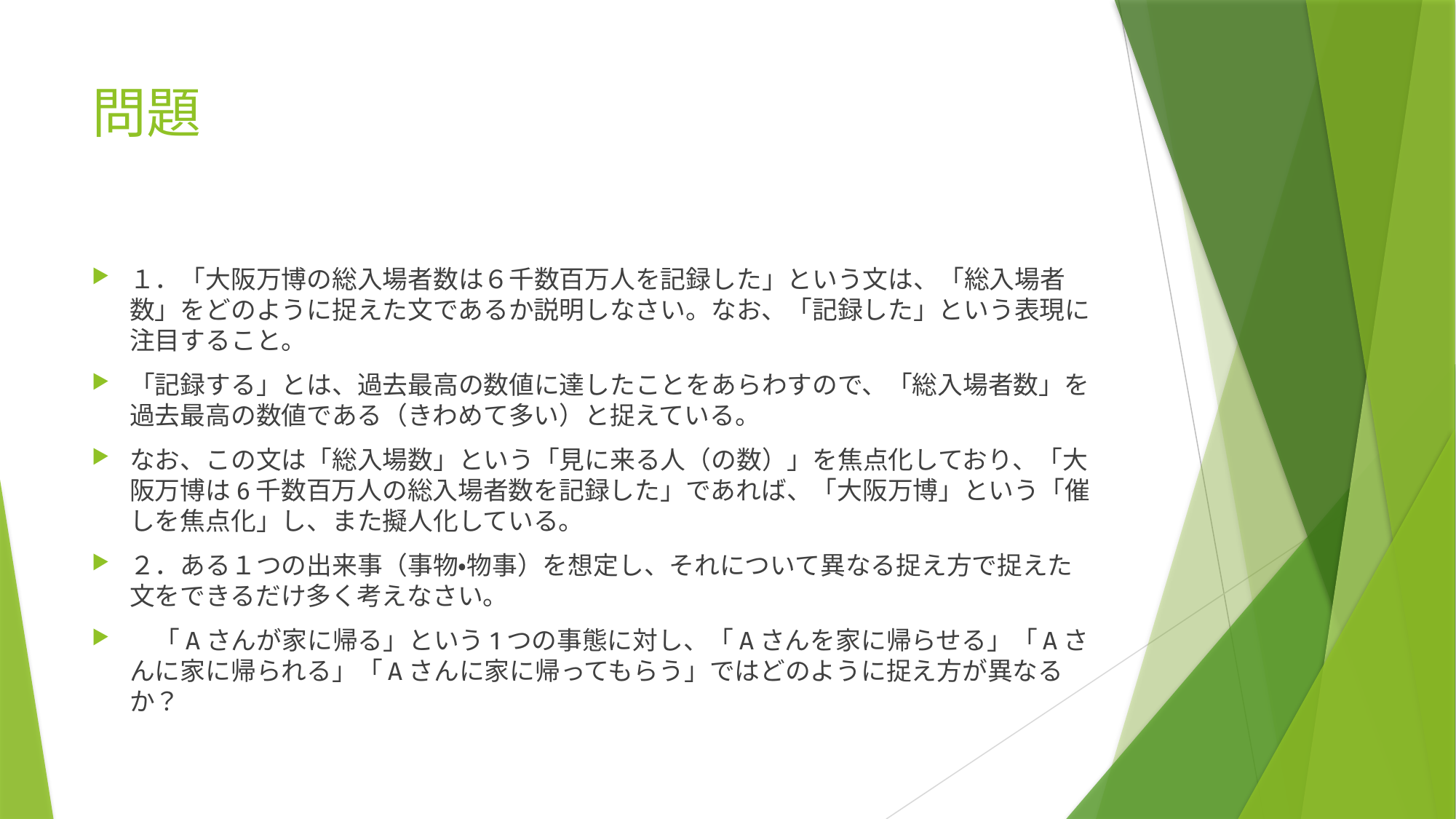

# 問題
１．「大阪万博の総入場者数は６千数百万人を記録した」という文は、「総入場者数」をどのように捉えた文であるか説明しなさい。なお、「記録した」という表現に注目すること。
「記録する」とは、過去最高の数値に達したことをあらわすので、「総入場者数」を過去最高の数値である（きわめて多い）と捉えている。
なお、この文は「総入場数」という「見に来る人（の数）」を焦点化しており、「大阪万博は6千数百万人の総入場者数を記録した」であれば、「大阪万博」という「催しを焦点化」し、また擬人化している。
２．ある１つの出来事（事物・物事）を想定し、それについて異なる捉え方で捉えた文をできるだけ多く考えなさい。
　「Aさんが家に帰る」という1つの事態に対し、「Aさんを家に帰らせる」「Aさんに家に帰られる」「Aさんに家に帰ってもらう」ではどのように捉え方が異なるか？